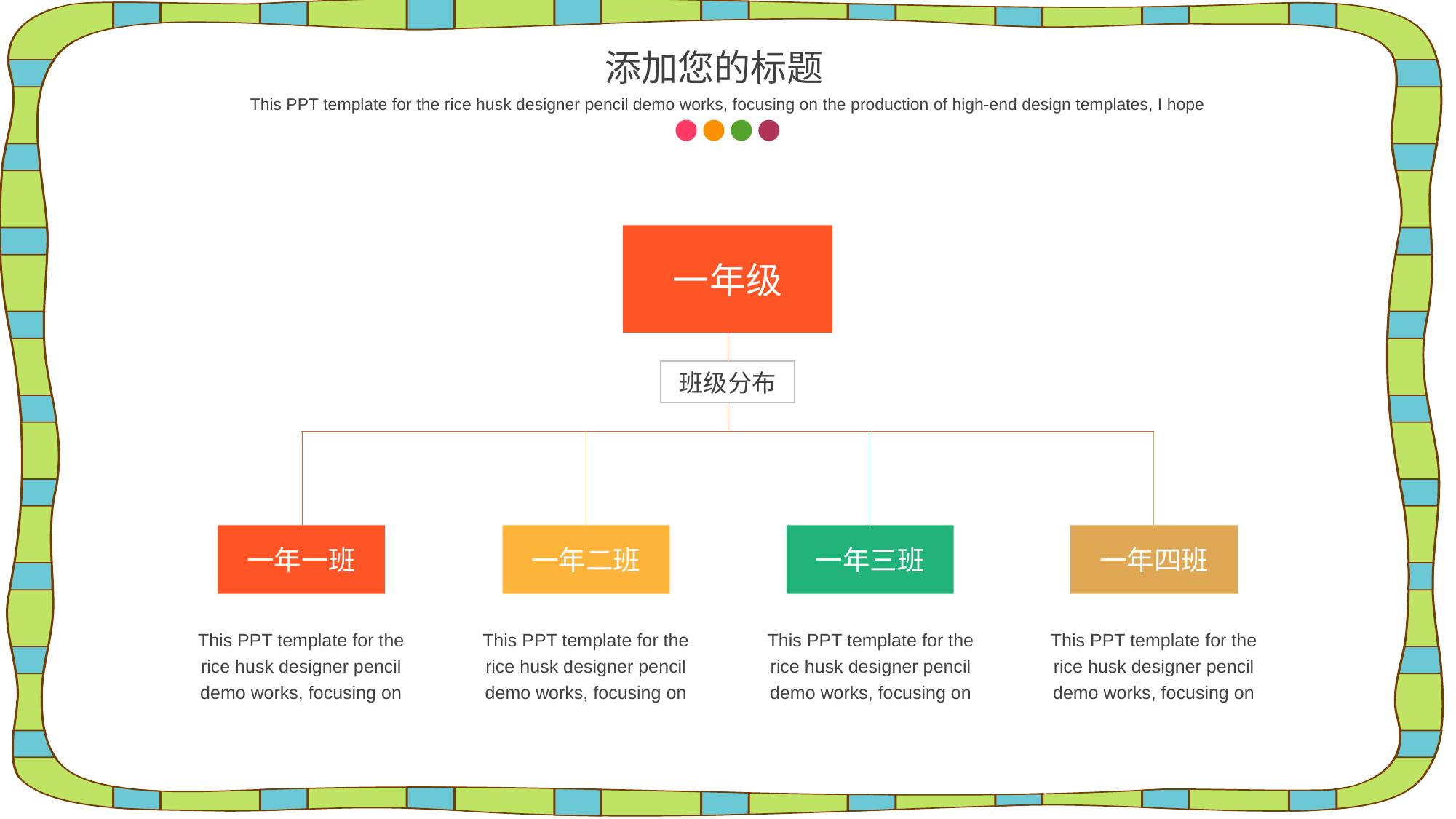

添加您的标题
This PPT template for the rice husk designer pencil demo works, focusing on the production of high-end design templates, I hope

一年级
班级分布
一年一班
一年二班
一年三班
一年四班
This PPT template for the rice husk designer pencil demo works, focusing on
This PPT template for the rice husk designer pencil demo works, focusing on
This PPT template for the rice husk designer pencil demo works, focusing on
This PPT template for the rice husk designer pencil demo works, focusing on